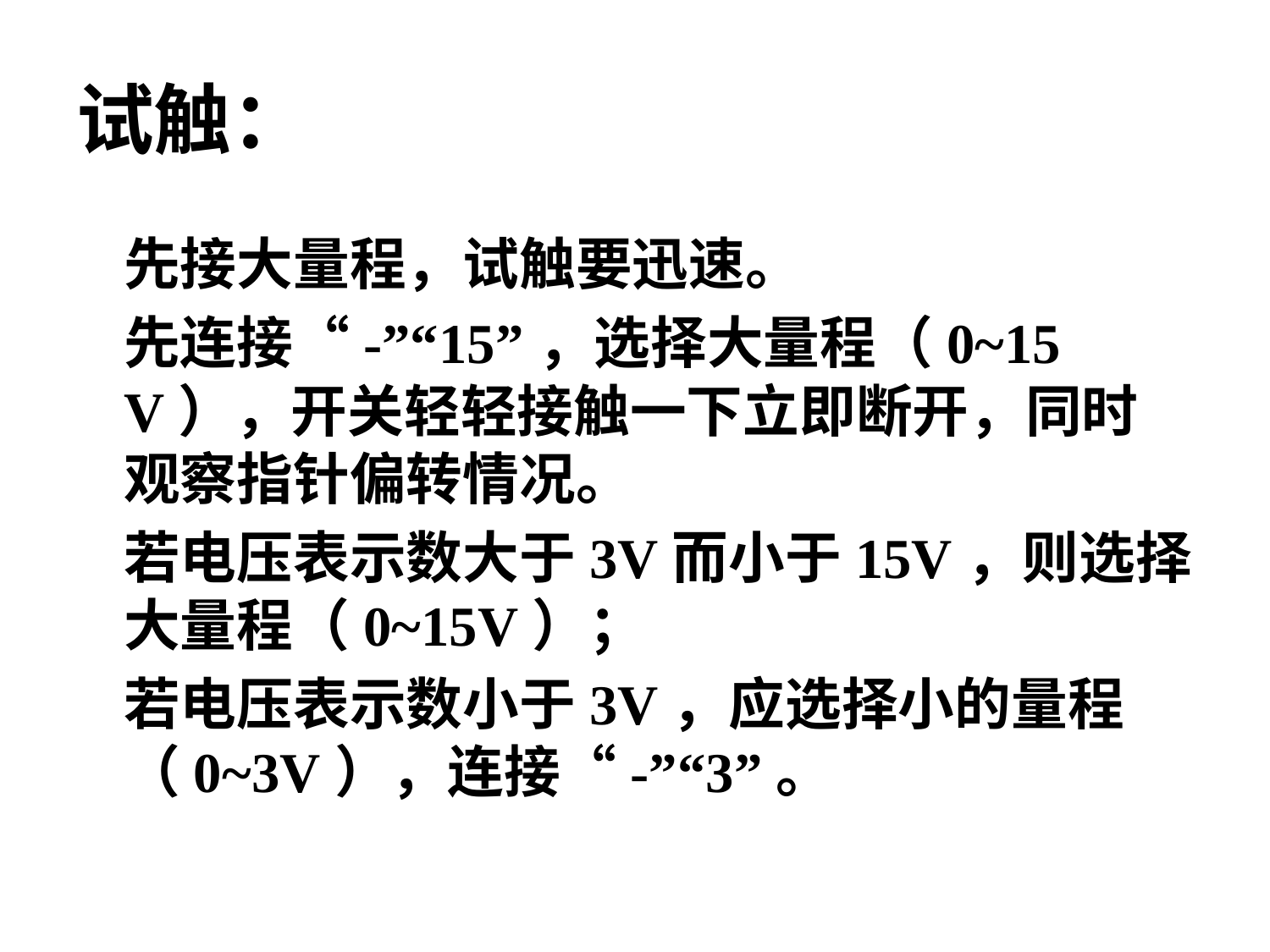

# 试触：
先接大量程，试触要迅速。
先连接“-”“15”，选择大量程（0~15V），开关轻轻接触一下立即断开，同时观察指针偏转情况。
若电压表示数大于3V而小于15V，则选择大量程（0~15V）；
若电压表示数小于3V，应选择小的量程（0~3V），连接“-”“3”。